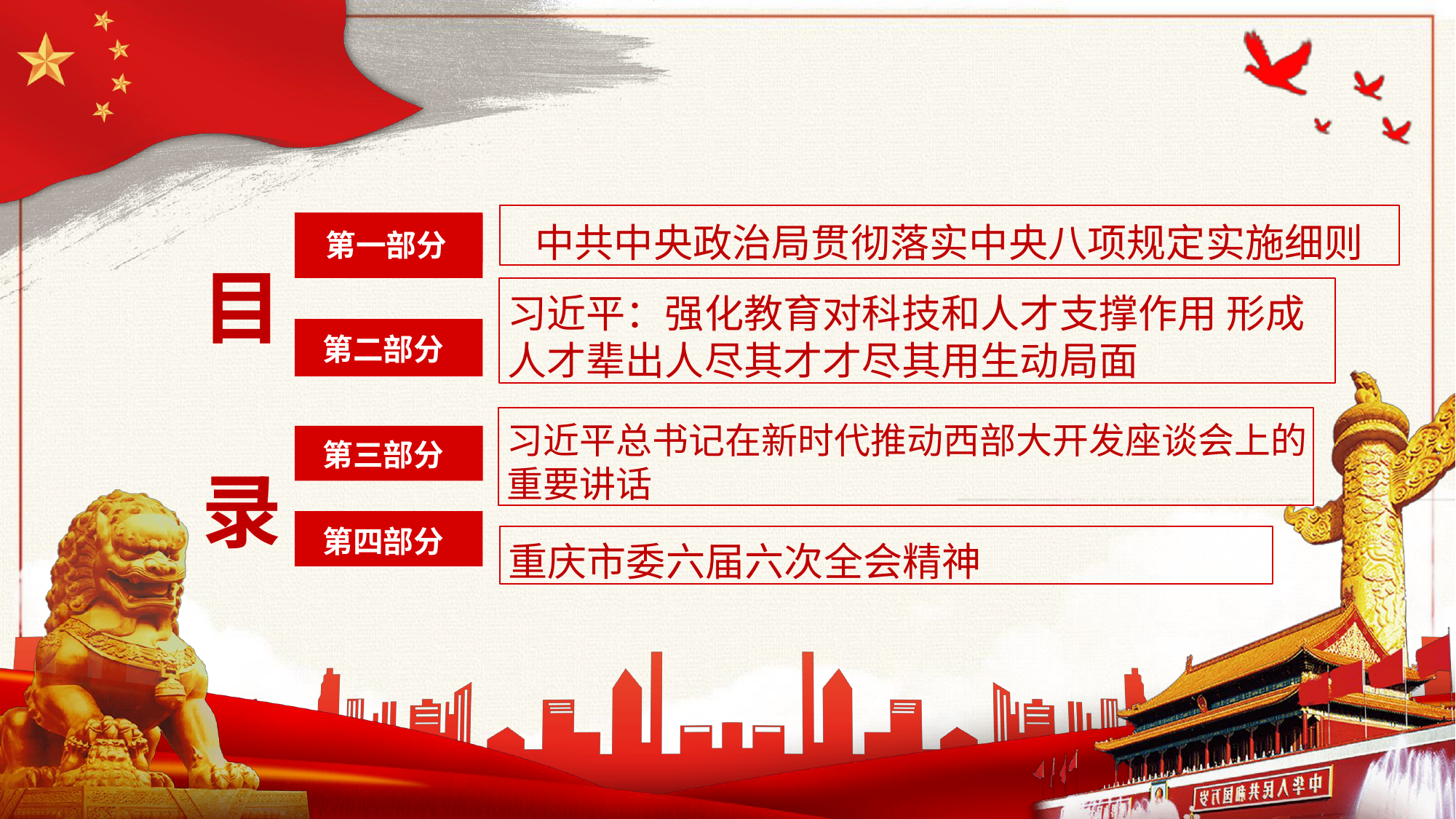

中共中央政治局贯彻落实中央八项规定实施细则

第一部分
# 目
习近平：强化教育对科技和人才支撑作用 形成人才辈出人尽其才才尽其用生动局面

第二部分

习近平总书记在新时代推动西部大开发座谈会上的重要讲话

第三部分
录

第四部分
重庆市委六届六次全会精神